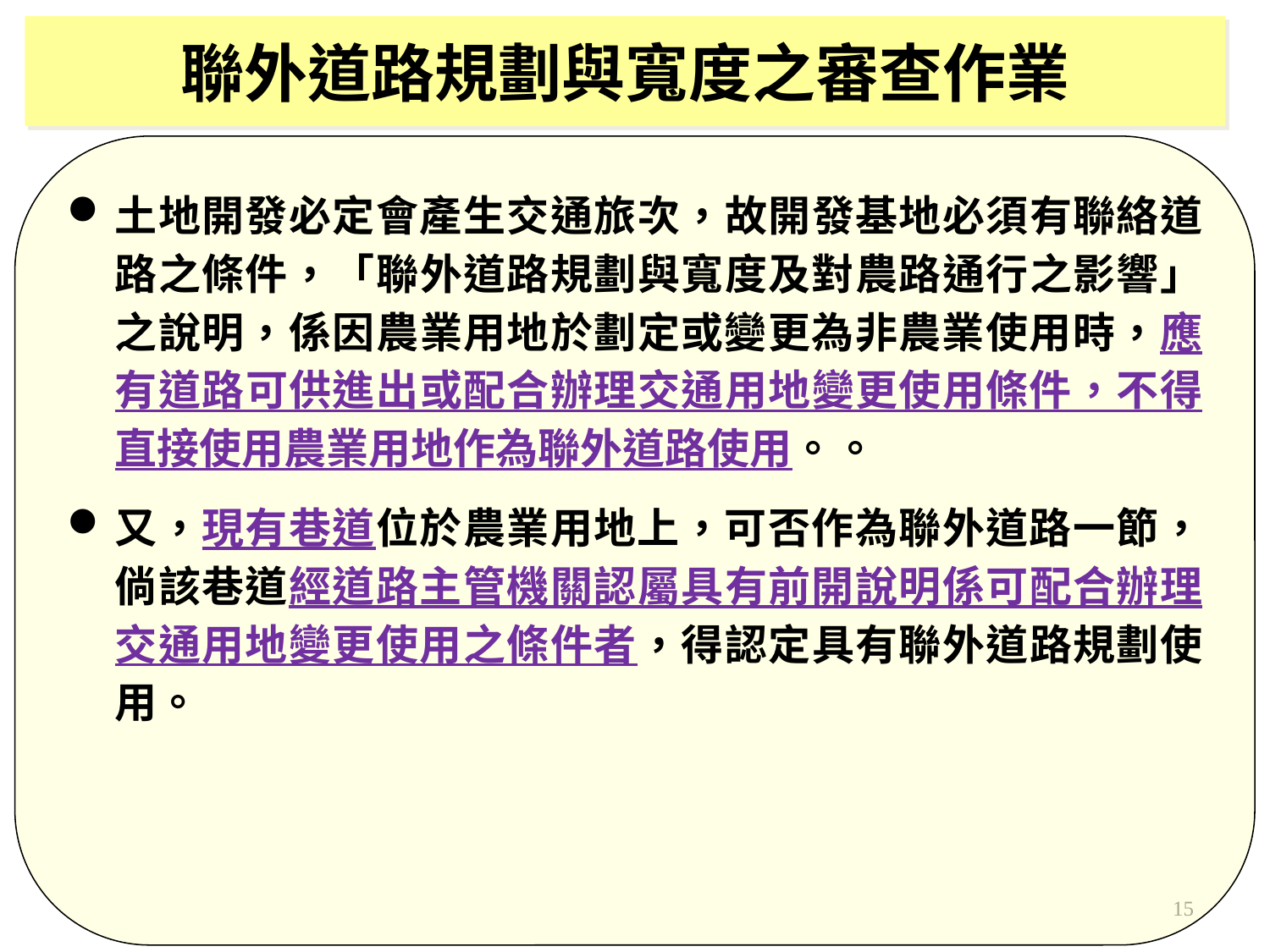

聯外道路規劃與寬度之審查作業
土地開發必定會產生交通旅次，故開發基地必須有聯絡道路之條件，「聯外道路規劃與寬度及對農路通行之影響」之說明，係因農業用地於劃定或變更為非農業使用時，應有道路可供進出或配合辦理交通用地變更使用條件，不得直接使用農業用地作為聯外道路使用。。
又，現有巷道位於農業用地上，可否作為聯外道路一節，倘該巷道經道路主管機關認屬具有前開說明係可配合辦理交通用地變更使用之條件者，得認定具有聯外道路規劃使用。
15